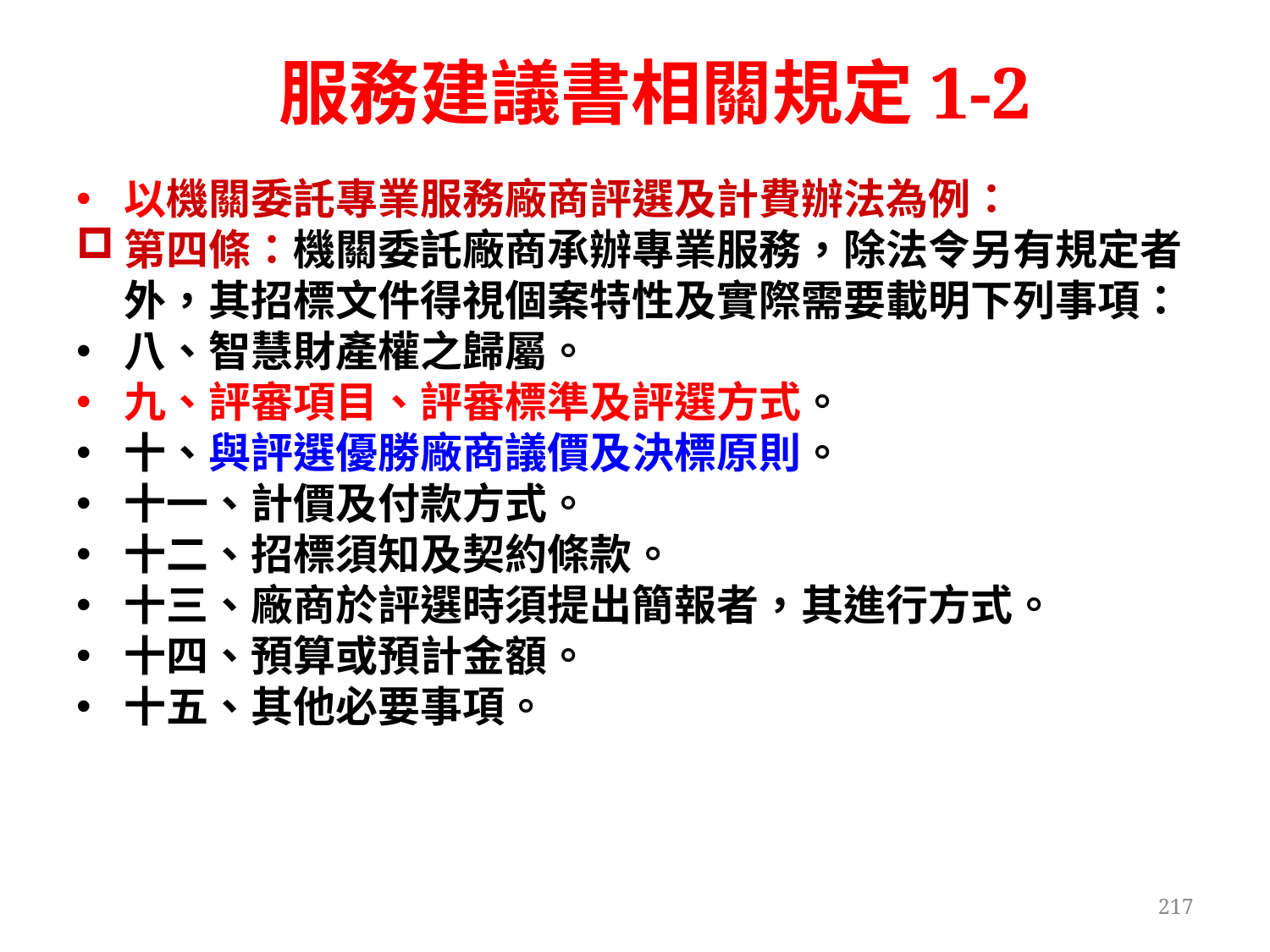

# 服務建議書相關規定1-2
以機關委託專業服務廠商評選及計費辦法為例：
第四條：機關委託廠商承辦專業服務，除法令另有規定者外，其招標文件得視個案特性及實際需要載明下列事項：
八、智慧財產權之歸屬。
九、評審項目、評審標準及評選方式。
十、與評選優勝廠商議價及決標原則。
十一、計價及付款方式。
十二、招標須知及契約條款。
十三、廠商於評選時須提出簡報者，其進行方式。
十四、預算或預計金額。
十五、其他必要事項。
217